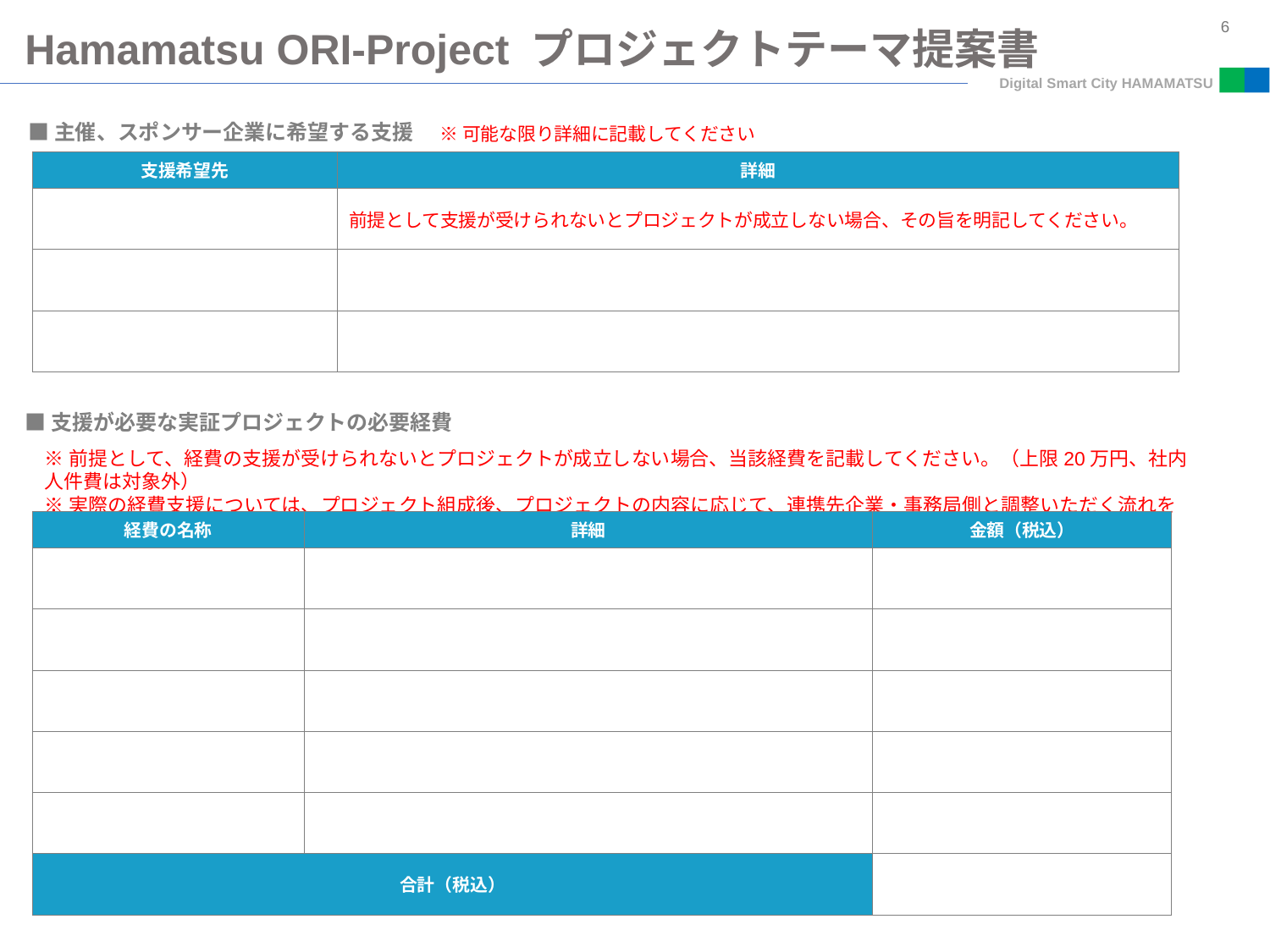

Hamamatsu ORI-Project プロジェクトテーマ提案書
■主催、スポンサー企業に希望する支援
※可能な限り詳細に記載してください
| 支援希望先 | 詳細 |
| --- | --- |
|  | 前提として支援が受けられないとプロジェクトが成立しない場合、その旨を明記してください。 |
|  |  |
|  |  |
■支援が必要な実証プロジェクトの必要経費
※前提として、経費の支援が受けられないとプロジェクトが成立しない場合、当該経費を記載してください。（上限20万円、社内人件費は対象外）
※実際の経費支援については、プロジェクト組成後、プロジェクトの内容に応じて、連携先企業・事務局側と調整いただく流れを想定しています。

| 経費の名称 | 詳細 | 金額（税込） |
| --- | --- | --- |
|  |  |  |
|  |  |  |
|  |  |  |
|  |  |  |
|  |  |  |
| 合計（税込） |  |  |